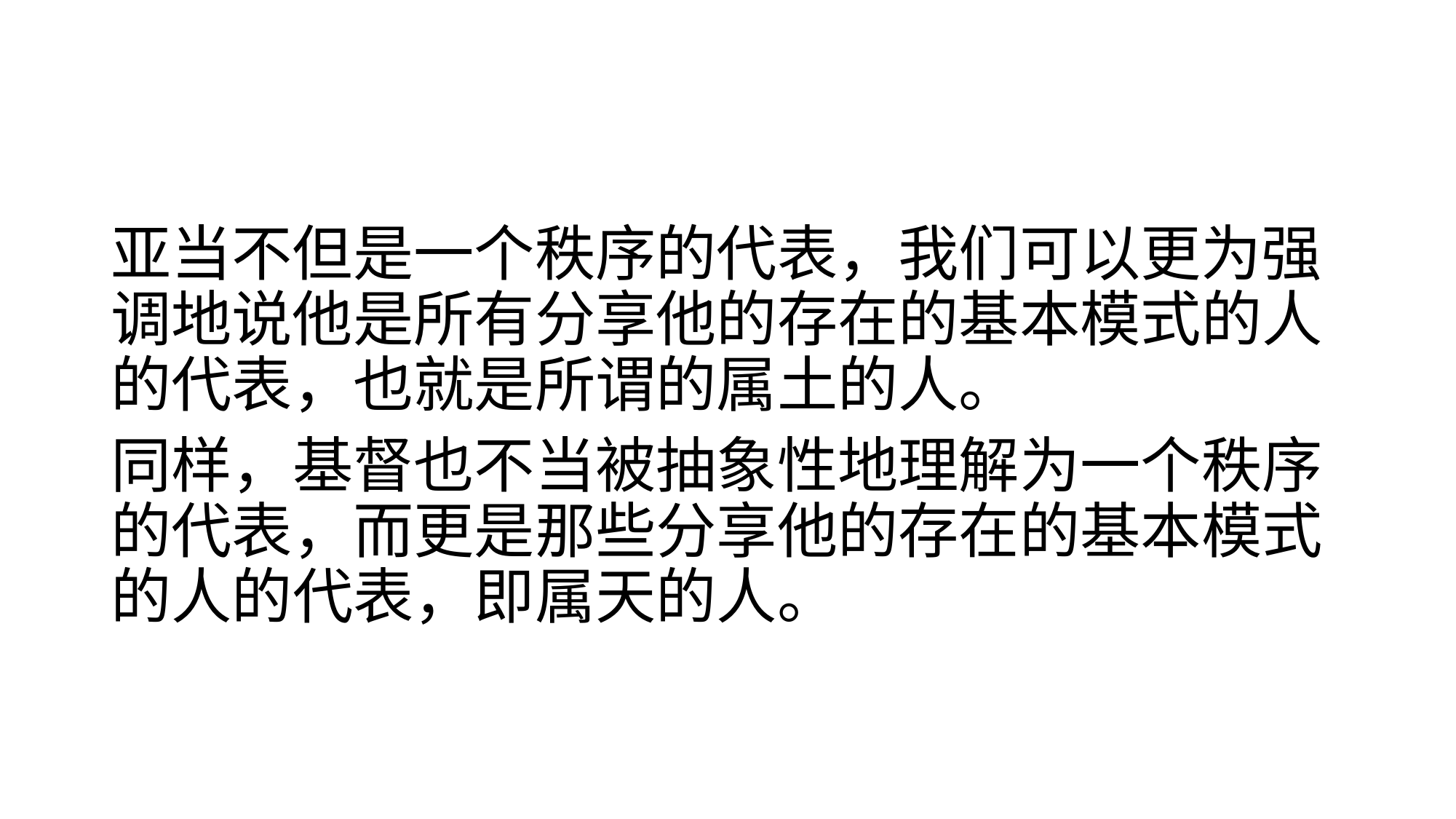

#
亚当不但是一个秩序的代表，我们可以更为强调地说他是所有分享他的存在的基本模式的人的代表，也就是所谓的属土的人。
同样，基督也不当被抽象性地理解为一个秩序的代表，而更是那些分享他的存在的基本模式的人的代表，即属天的人。